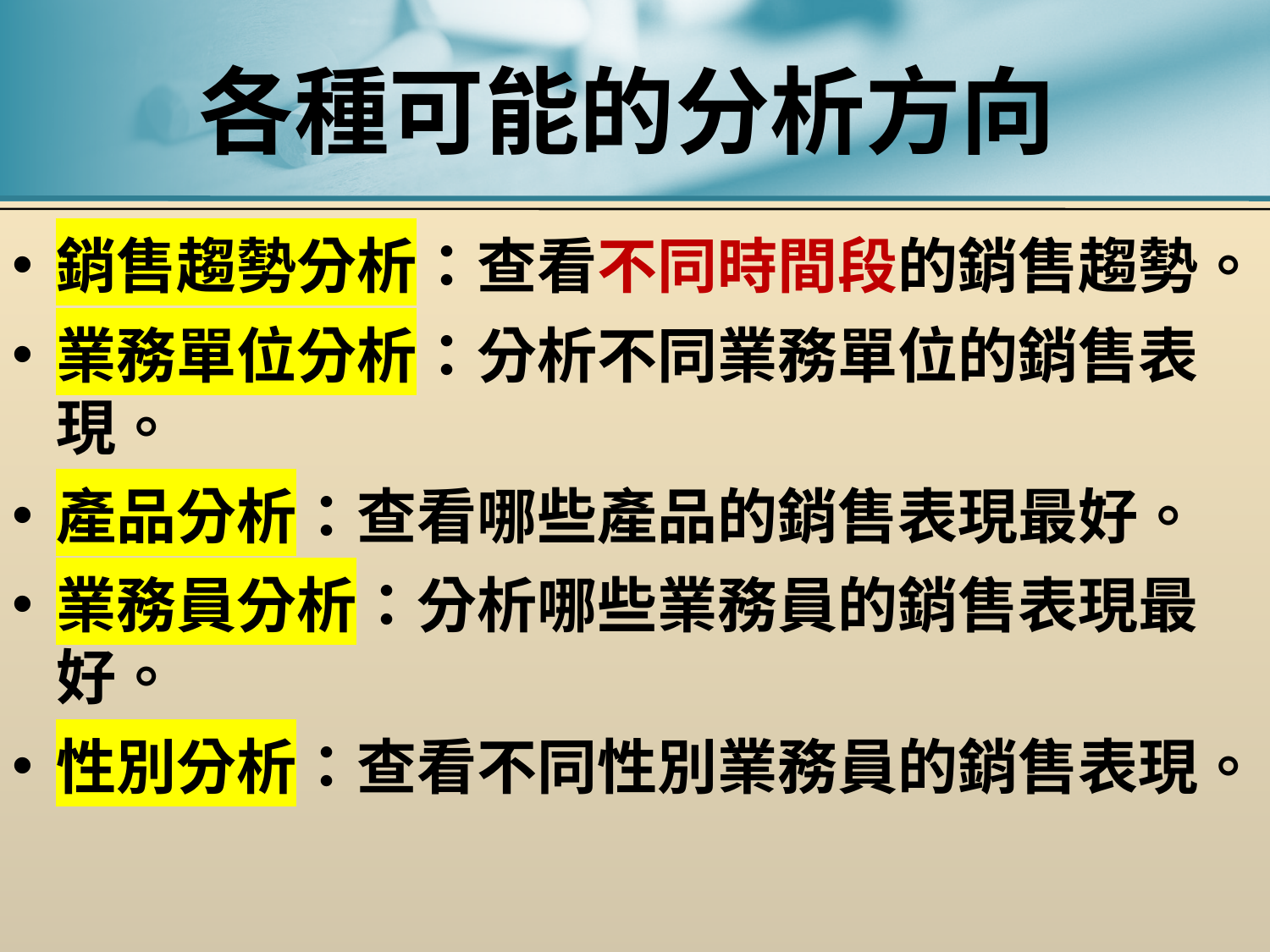

# 各種可能的分析方向
銷售趨勢分析：查看不同時間段的銷售趨勢。
業務單位分析：分析不同業務單位的銷售表現。
產品分析：查看哪些產品的銷售表現最好。
業務員分析：分析哪些業務員的銷售表現最好。
性別分析：查看不同性別業務員的銷售表現。